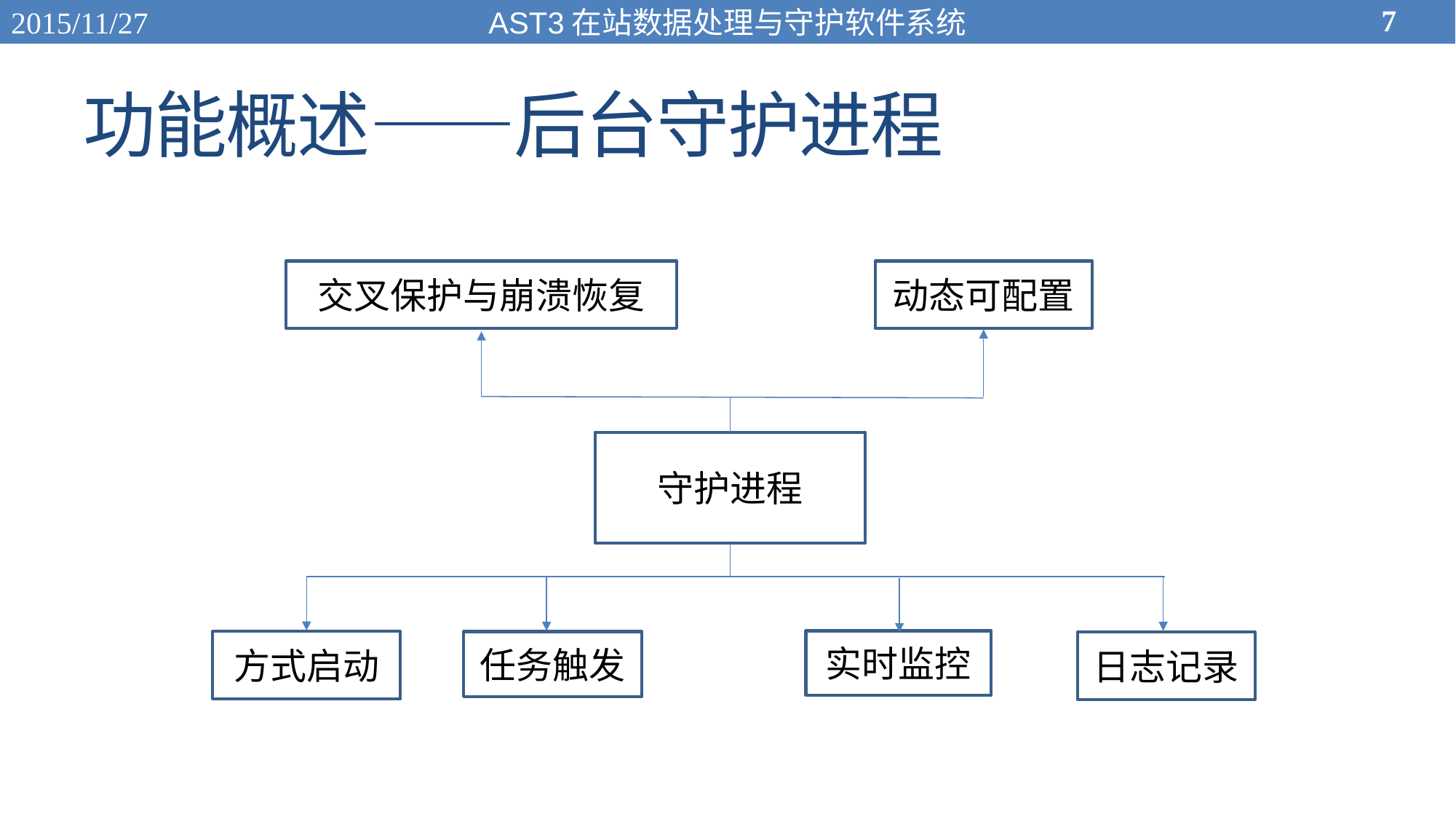

7
2015/11/27
AST3在站数据处理与守护软件系统
# 功能概述——后台守护进程
交叉保护与崩溃恢复
动态可配置
守护进程
实时监控
方式启动
任务触发
日志记录